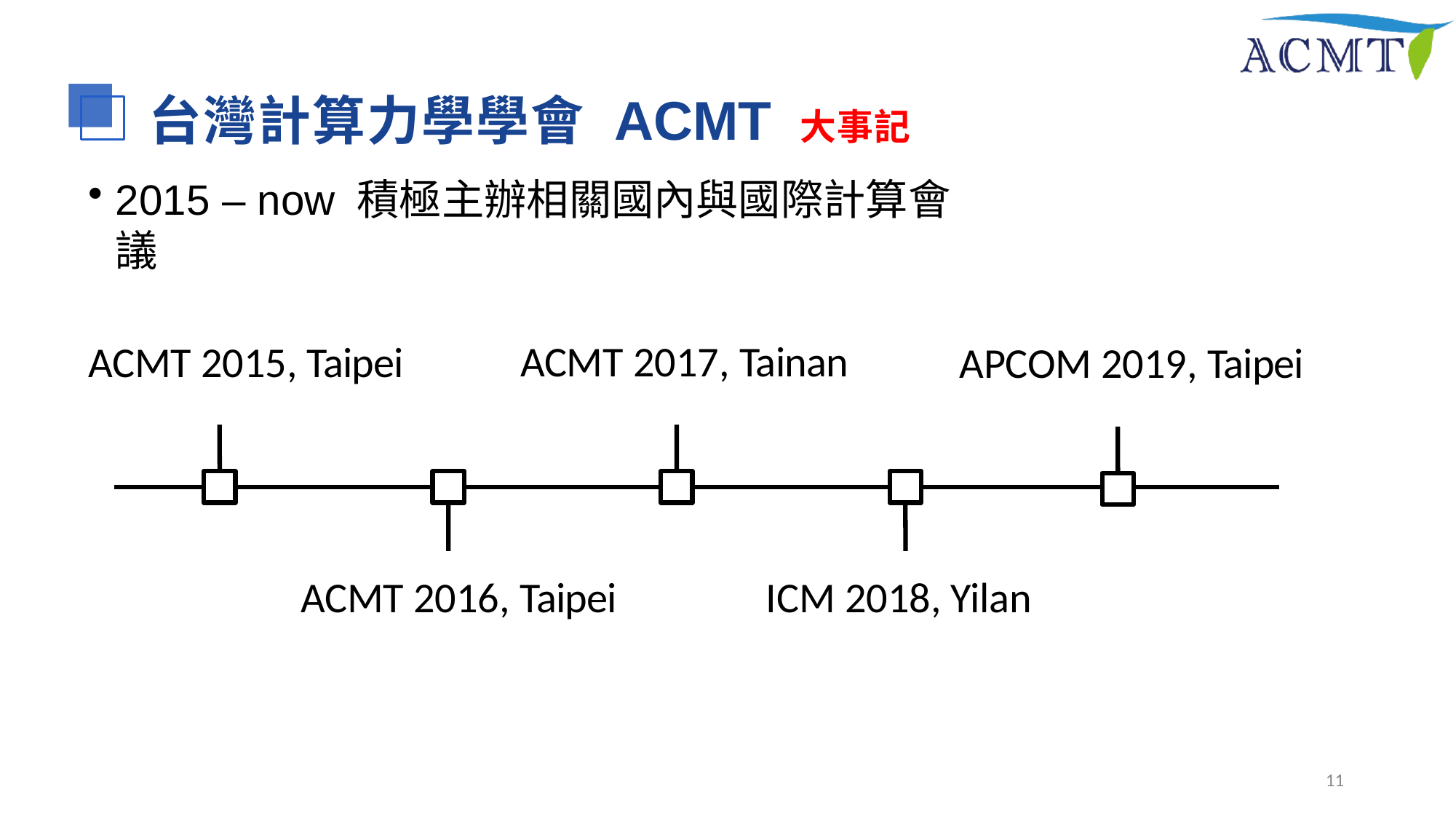

# 台灣計算力學學會	ACMT 大事記
2015 – now 積極主辦相關國內與國際計算會議
ACMT 2017, Tainan
ACMT 2015, Taipei
APCOM 2019, Taipei

ACMT 2016, Taipei
ICM 2018, Yilan
11